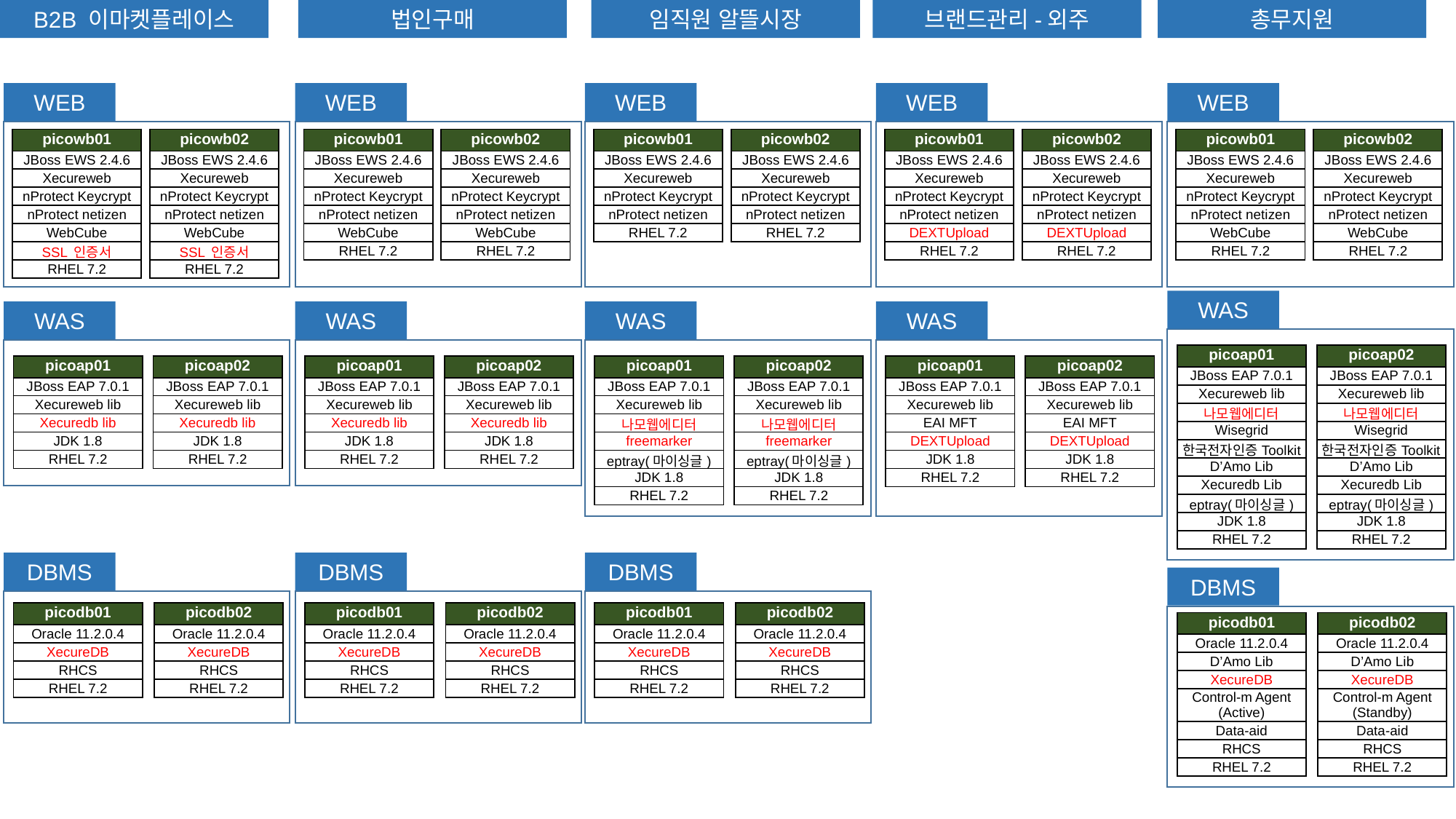

B2B 이마켓플레이스
법인구매
임직원 알뜰시장
브랜드관리-외주
총무지원
팁코 넣어라
WEB
WEB
WEB
WEB
WEB

| picowb01 |
| --- |
| JBoss EWS 2.4.6 |
| Xecureweb |
| nProtect Keycrypt |
| nProtect netizen |
| WebCube |
| SSL 인증서 |
| RHEL 7.2 |
| picowb02 |
| --- |
| JBoss EWS 2.4.6 |
| Xecureweb |
| nProtect Keycrypt |
| nProtect netizen |
| WebCube |
| SSL 인증서 |
| RHEL 7.2 |
| picowb01 |
| --- |
| JBoss EWS 2.4.6 |
| Xecureweb |
| nProtect Keycrypt |
| nProtect netizen |
| WebCube |
| RHEL 7.2 |
| picowb02 |
| --- |
| JBoss EWS 2.4.6 |
| Xecureweb |
| nProtect Keycrypt |
| nProtect netizen |
| WebCube |
| RHEL 7.2 |
| picowb01 |
| --- |
| JBoss EWS 2.4.6 |
| Xecureweb |
| nProtect Keycrypt |
| nProtect netizen |
| RHEL 7.2 |
| picowb02 |
| --- |
| JBoss EWS 2.4.6 |
| Xecureweb |
| nProtect Keycrypt |
| nProtect netizen |
| RHEL 7.2 |
| picowb01 |
| --- |
| JBoss EWS 2.4.6 |
| Xecureweb |
| nProtect Keycrypt |
| nProtect netizen |
| DEXTUpload |
| RHEL 7.2 |
| picowb02 |
| --- |
| JBoss EWS 2.4.6 |
| Xecureweb |
| nProtect Keycrypt |
| nProtect netizen |
| DEXTUpload |
| RHEL 7.2 |
| picowb01 |
| --- |
| JBoss EWS 2.4.6 |
| Xecureweb |
| nProtect Keycrypt |
| nProtect netizen |
| WebCube |
| RHEL 7.2 |
| picowb02 |
| --- |
| JBoss EWS 2.4.6 |
| Xecureweb |
| nProtect Keycrypt |
| nProtect netizen |
| WebCube |
| RHEL 7.2 |
WAS
WAS
WAS
WAS
WAS

| picoap01 |
| --- |
| JBoss EAP 7.0.1 |
| Xecureweb lib |
| 나모웹에디터 |
| Wisegrid |
| 한국전자인증Toolkit |
| D’Amo Lib |
| Xecuredb Lib |
| eptray(마이싱글) |
| JDK 1.8 |
| RHEL 7.2 |
| picoap02 |
| --- |
| JBoss EAP 7.0.1 |
| Xecureweb lib |
| 나모웹에디터 |
| Wisegrid |
| 한국전자인증Toolkit |
| D’Amo Lib |
| Xecuredb Lib |
| eptray(마이싱글) |
| JDK 1.8 |
| RHEL 7.2 |
| picoap01 |
| --- |
| JBoss EAP 7.0.1 |
| Xecureweb lib |
| Xecuredb lib |
| JDK 1.8 |
| RHEL 7.2 |
| picoap02 |
| --- |
| JBoss EAP 7.0.1 |
| Xecureweb lib |
| Xecuredb lib |
| JDK 1.8 |
| RHEL 7.2 |
| picoap01 |
| --- |
| JBoss EAP 7.0.1 |
| Xecureweb lib |
| Xecuredb lib |
| JDK 1.8 |
| RHEL 7.2 |
| picoap02 |
| --- |
| JBoss EAP 7.0.1 |
| Xecureweb lib |
| Xecuredb lib |
| JDK 1.8 |
| RHEL 7.2 |
| picoap01 |
| --- |
| JBoss EAP 7.0.1 |
| Xecureweb lib |
| 나모웹에디터 |
| freemarker |
| eptray(마이싱글) |
| JDK 1.8 |
| RHEL 7.2 |
| picoap02 |
| --- |
| JBoss EAP 7.0.1 |
| Xecureweb lib |
| 나모웹에디터 |
| freemarker |
| eptray(마이싱글) |
| JDK 1.8 |
| RHEL 7.2 |
| picoap01 |
| --- |
| JBoss EAP 7.0.1 |
| Xecureweb lib |
| EAI MFT |
| DEXTUpload |
| JDK 1.8 |
| RHEL 7.2 |
| picoap02 |
| --- |
| JBoss EAP 7.0.1 |
| Xecureweb lib |
| EAI MFT |
| DEXTUpload |
| JDK 1.8 |
| RHEL 7.2 |
DBMS
DBMS
DBMS
DBMS

| picodb01 |
| --- |
| Oracle 11.2.0.4 |
| XecureDB |
| RHCS |
| RHEL 7.2 |
| picodb02 |
| --- |
| Oracle 11.2.0.4 |
| XecureDB |
| RHCS |
| RHEL 7.2 |
| picodb01 |
| --- |
| Oracle 11.2.0.4 |
| XecureDB |
| RHCS |
| RHEL 7.2 |
| picodb02 |
| --- |
| Oracle 11.2.0.4 |
| XecureDB |
| RHCS |
| RHEL 7.2 |
| picodb01 |
| --- |
| Oracle 11.2.0.4 |
| XecureDB |
| RHCS |
| RHEL 7.2 |
| picodb02 |
| --- |
| Oracle 11.2.0.4 |
| XecureDB |
| RHCS |
| RHEL 7.2 |

| picodb01 |
| --- |
| Oracle 11.2.0.4 |
| D’Amo Lib |
| XecureDB |
| Control-m Agent (Active) |
| Data-aid |
| RHCS |
| RHEL 7.2 |
| picodb02 |
| --- |
| Oracle 11.2.0.4 |
| D’Amo Lib |
| XecureDB |
| Control-m Agent (Standby) |
| Data-aid |
| RHCS |
| RHEL 7.2 |